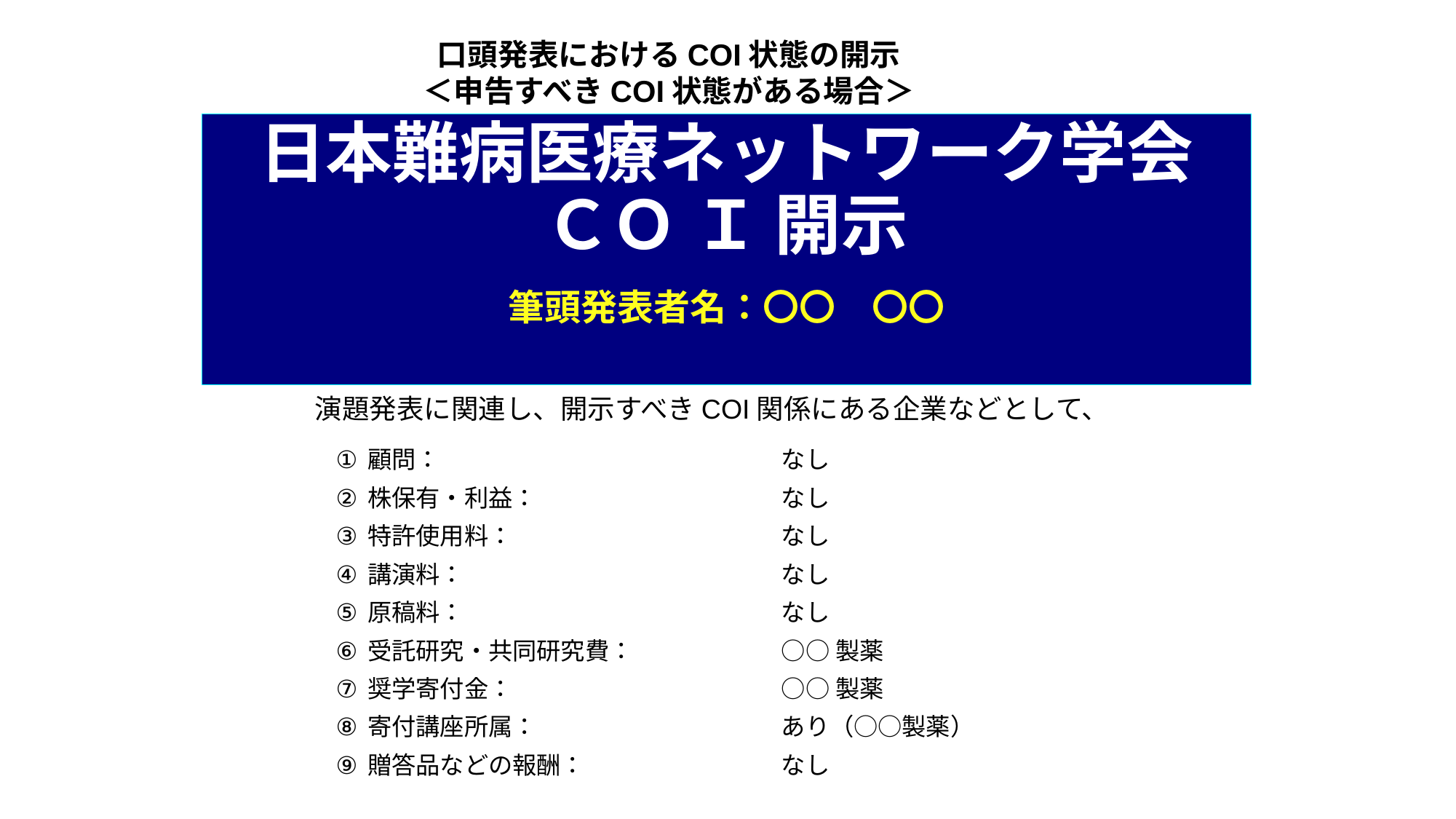

口頭発表におけるCOI状態の開示
＜申告すべきCOI状態がある場合＞
日本難病医療ネットワーク学会
ＣＯ Ｉ 開示
　
筆頭発表者名：〇〇　〇〇
演題発表に関連し、開示すべきCOI関係にある企業などとして、
顧問：
株保有・利益：
特許使用料：
講演料：
原稿料：
受託研究・共同研究費：
奨学寄付金：
寄付講座所属：
贈答品などの報酬：
なし
なし
なし
なし
なし
○○製薬
○○製薬
あり（○○製薬）
なし